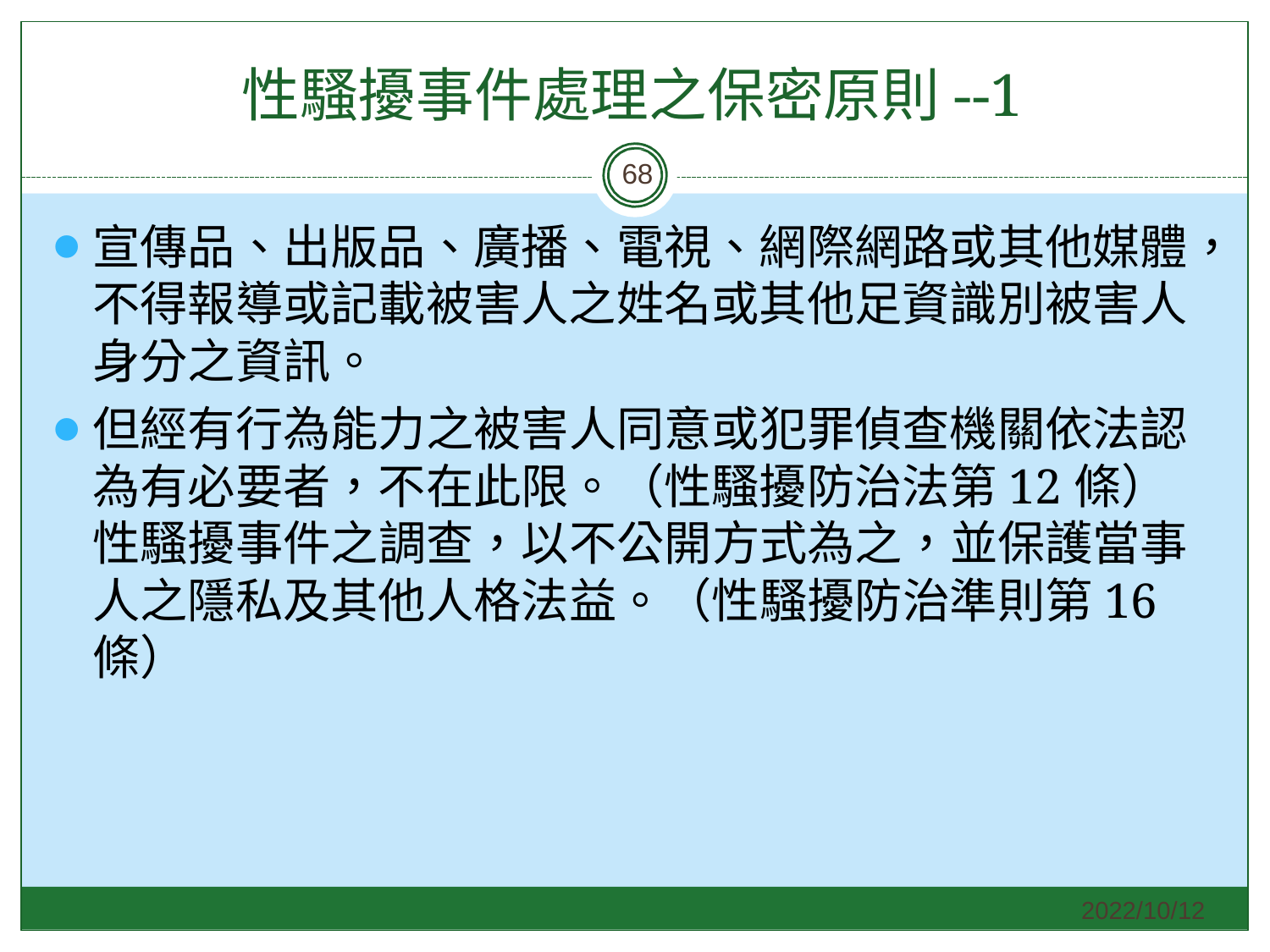

# 性騷擾事件處理之保密原則--1
68

宣傳品、出版品、廣播、電視、網際網路或其他媒體， 不得報導或記載被害人之姓名或其他足資識別被害人  身分之資訊。
但經有行為能力之被害人同意或犯罪偵查機關依法認 為有必要者，不在此限。（性騷擾防治法第12條）  性騷擾事件之調查，以不公開方式為之，並保護當事 人之隱私及其他人格法益。（性騷擾防治準則第16  條）
2022/10/12